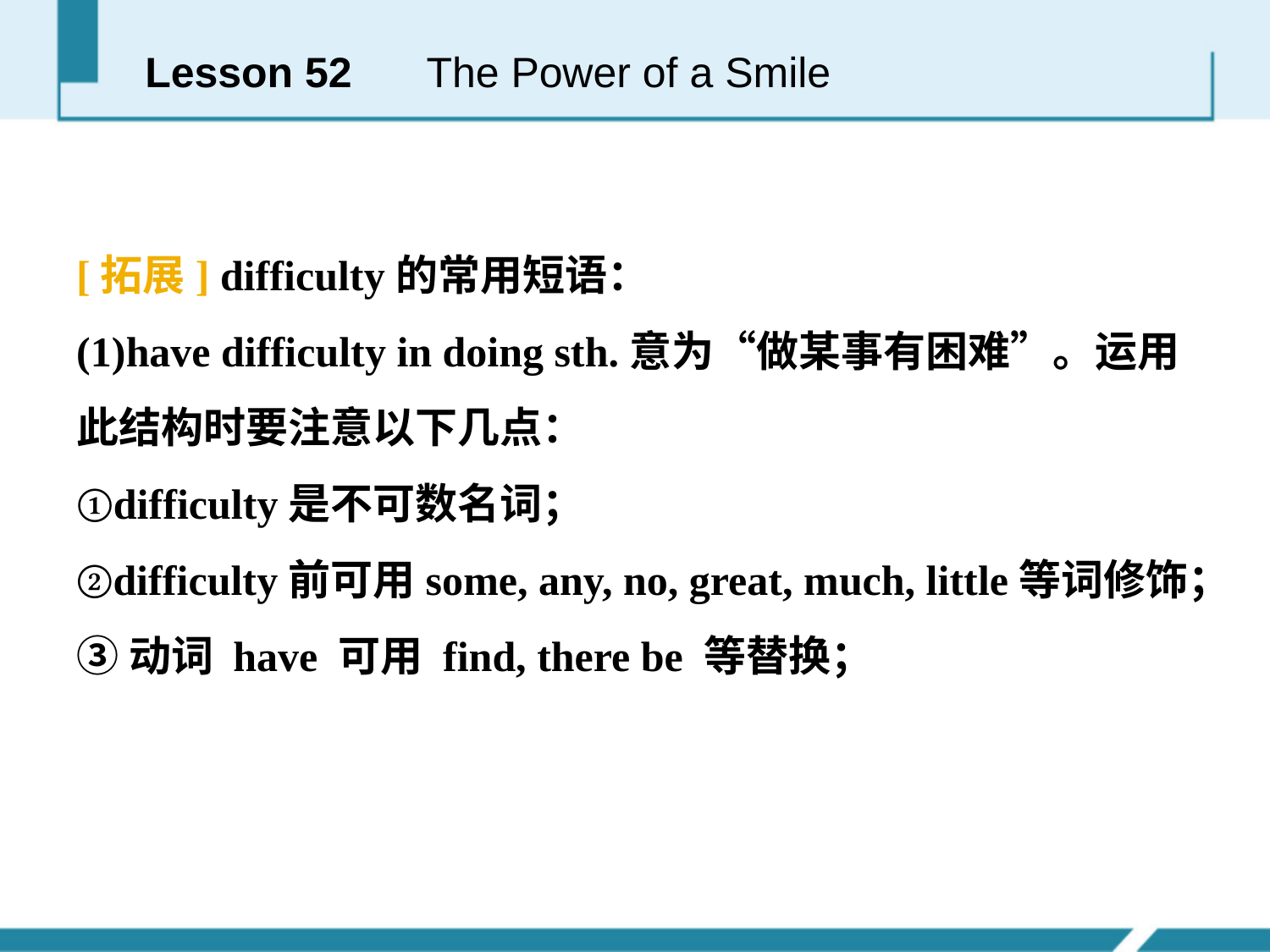

Lesson 52 　The Power of a Smile

[拓展] difficulty的常用短语：
(1)have difficulty in doing sth.意为“做某事有困难”。运用此结构时要注意以下几点：
①difficulty是不可数名词；
②difficulty前可用some, any, no, great, much, little等词修饰；
③动词 have 可用 find, there be 等替换；